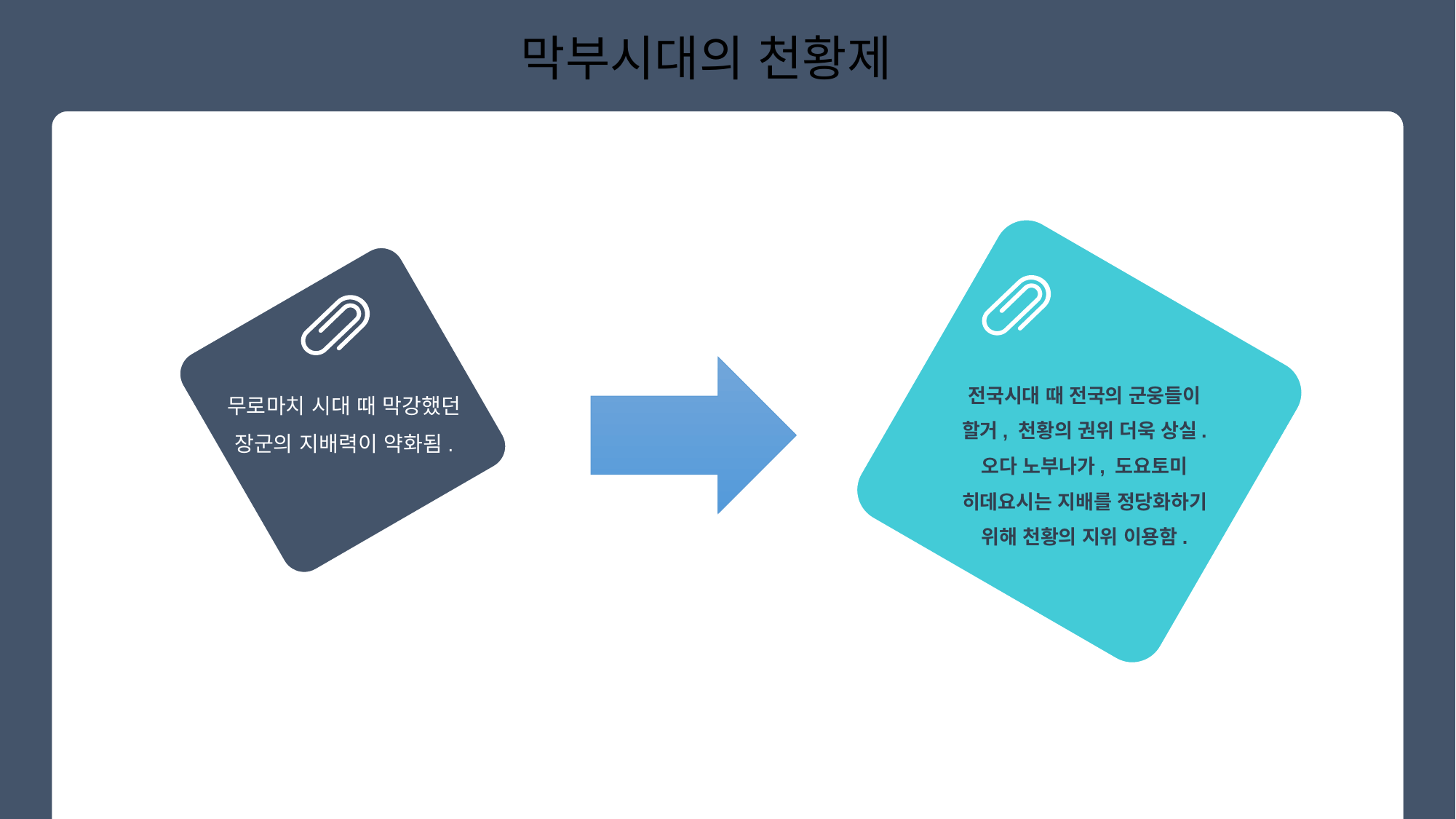

막부시대의 천황제

전국시대 때 전국의 군웅들이 할거, 천황의 권위 더욱 상실.
오다 노부나가, 도요토미 히데요시는 지배를 정당화하기 위해 천황의 지위 이용함.

무로마치 시대 때 막강했던 장군의 지배력이 약화됨.